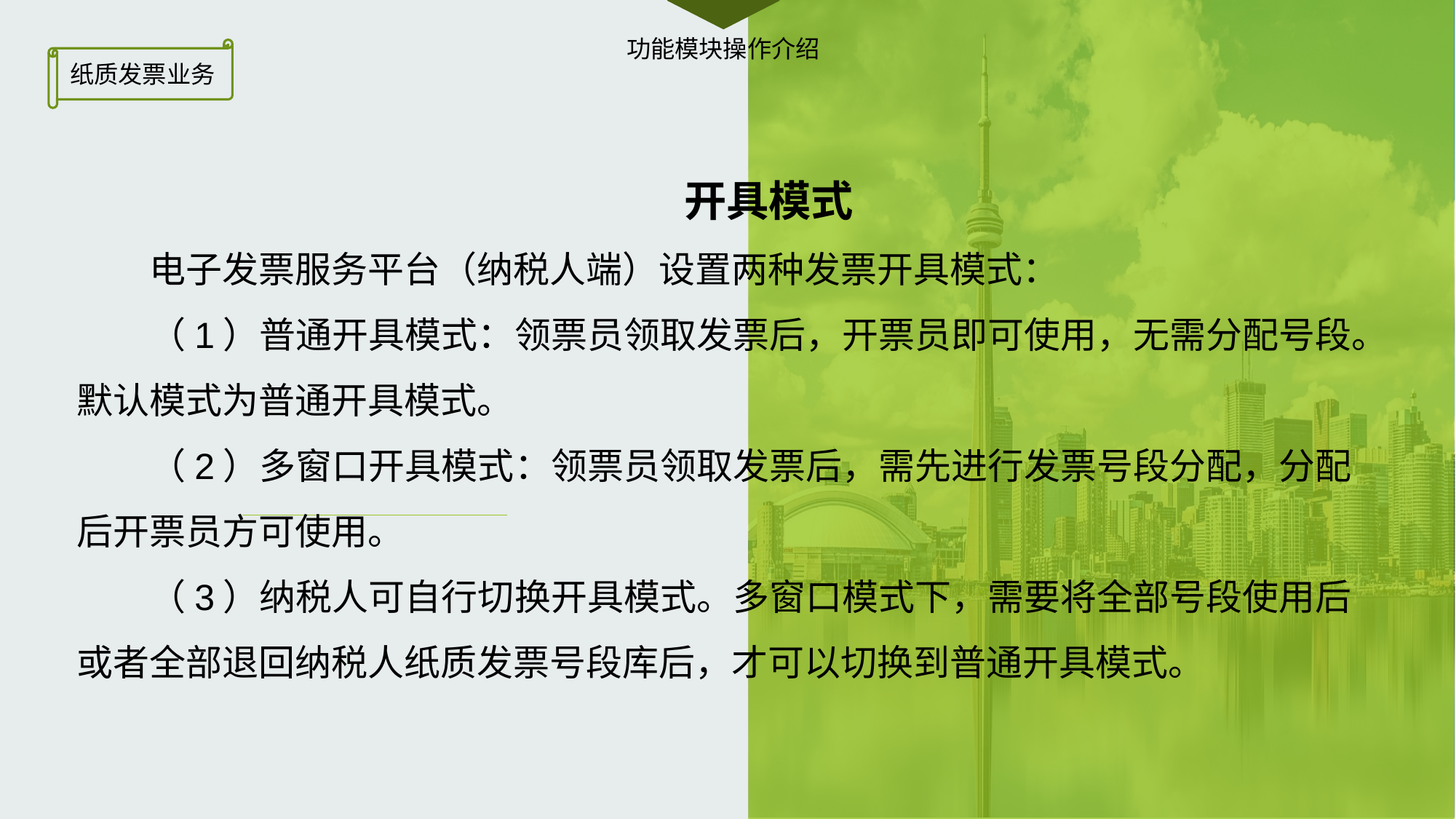

功能模块操作介绍
纸质发票业务
开具模式
电子发票服务平台（纳税人端）设置两种发票开具模式：
（1）普通开具模式：领票员领取发票后，开票员即可使用，无需分配号段。默认模式为普通开具模式。
（2）多窗口开具模式：领票员领取发票后，需先进行发票号段分配，分配后开票员方可使用。
（3）纳税人可自行切换开具模式。多窗口模式下，需要将全部号段使用后或者全部退回纳税人纸质发票号段库后，才可以切换到普通开具模式。